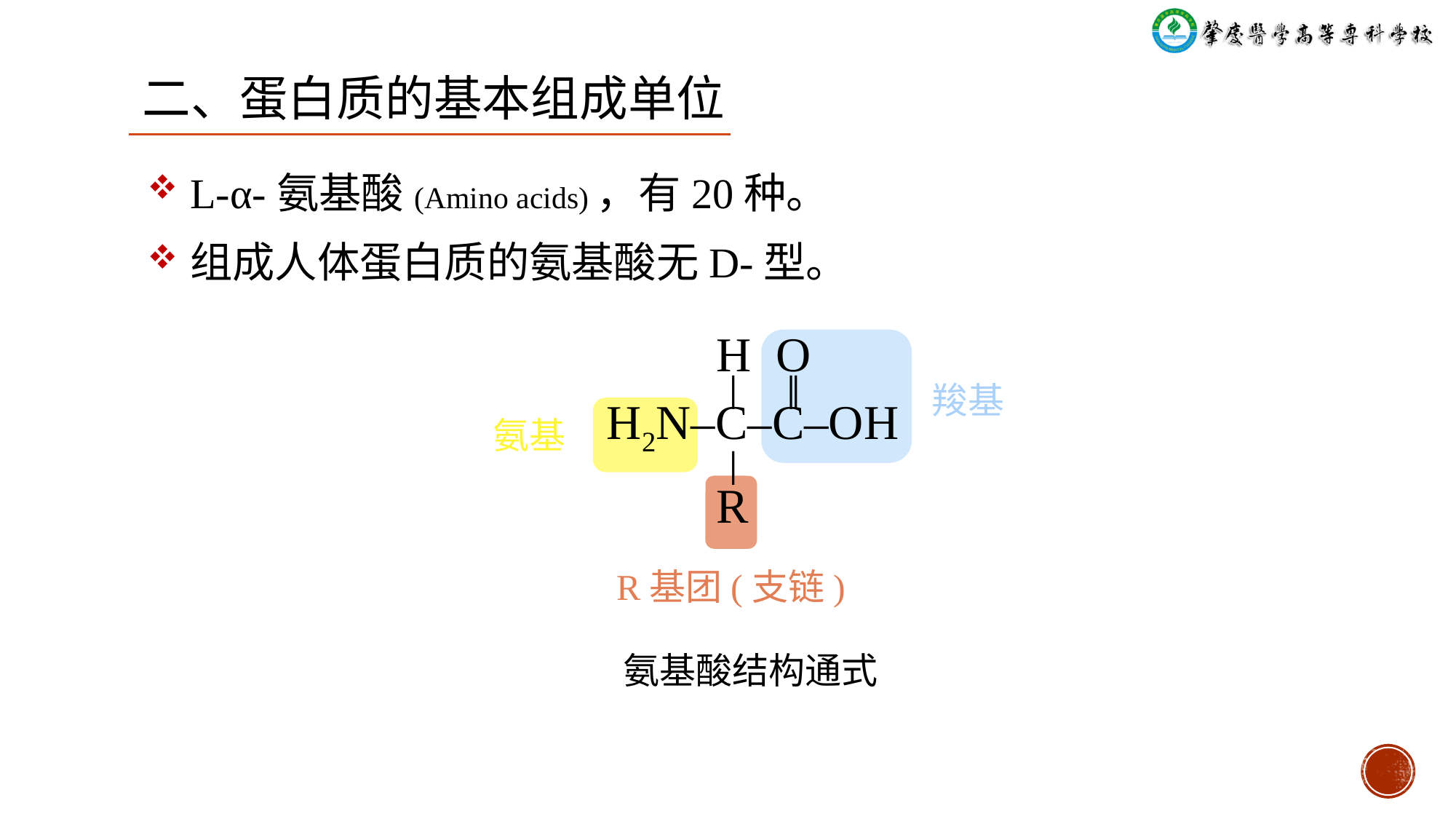

二、蛋白质的基本组成单位
L-α-氨基酸(Amino acids)，有20种。
组成人体蛋白质的氨基酸无D-型。

         H  O
          ǀ    ǁ
H2N‒C‒C‒OH
          ǀ
         R
羧基

氨基

R基团(支链)
氨基酸结构通式